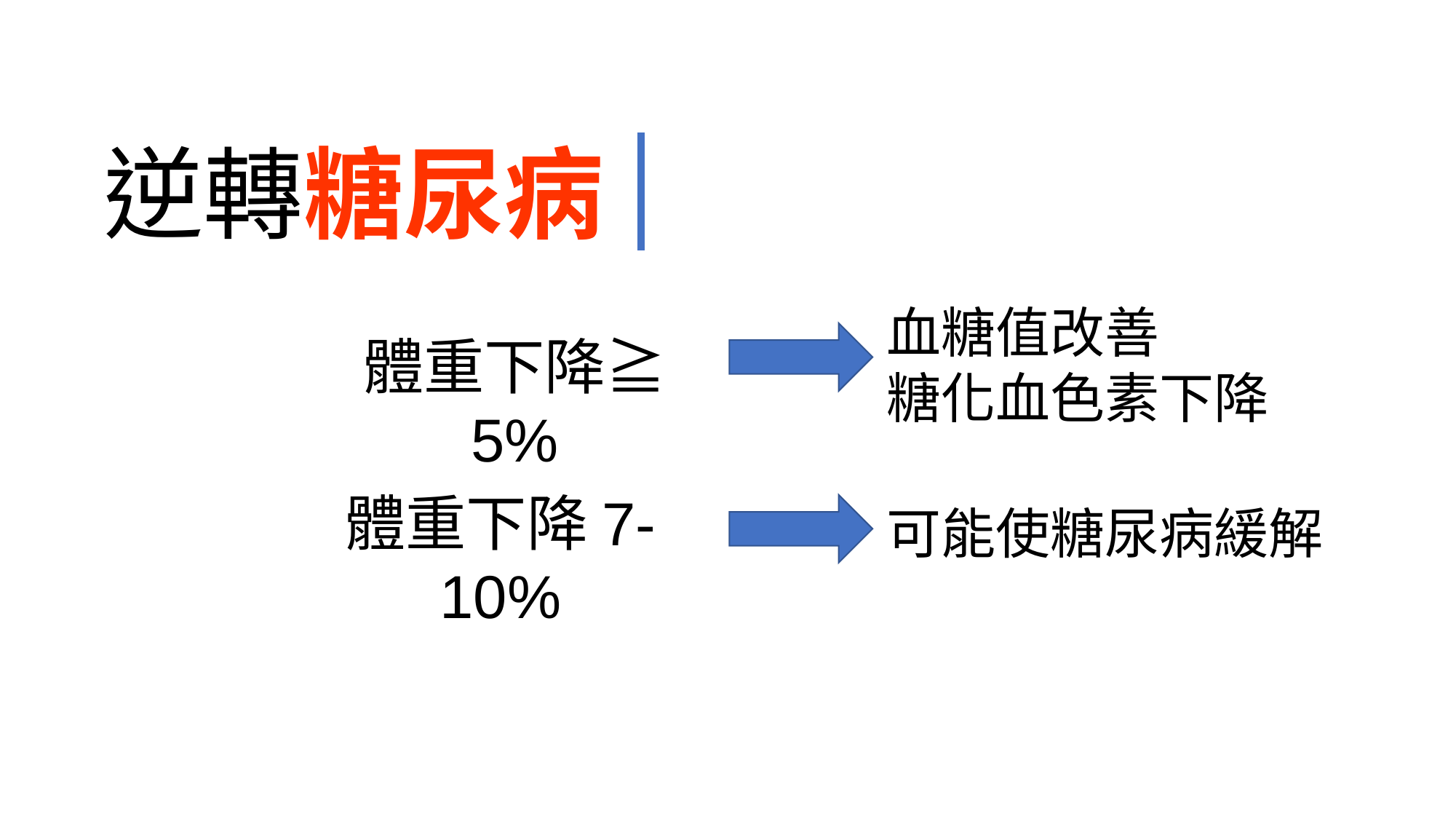

# 逆轉糖尿病
血糖值改善
糖化血色素下降
體重下降≧ 5%

體重下降7-10%
可能使糖尿病緩解